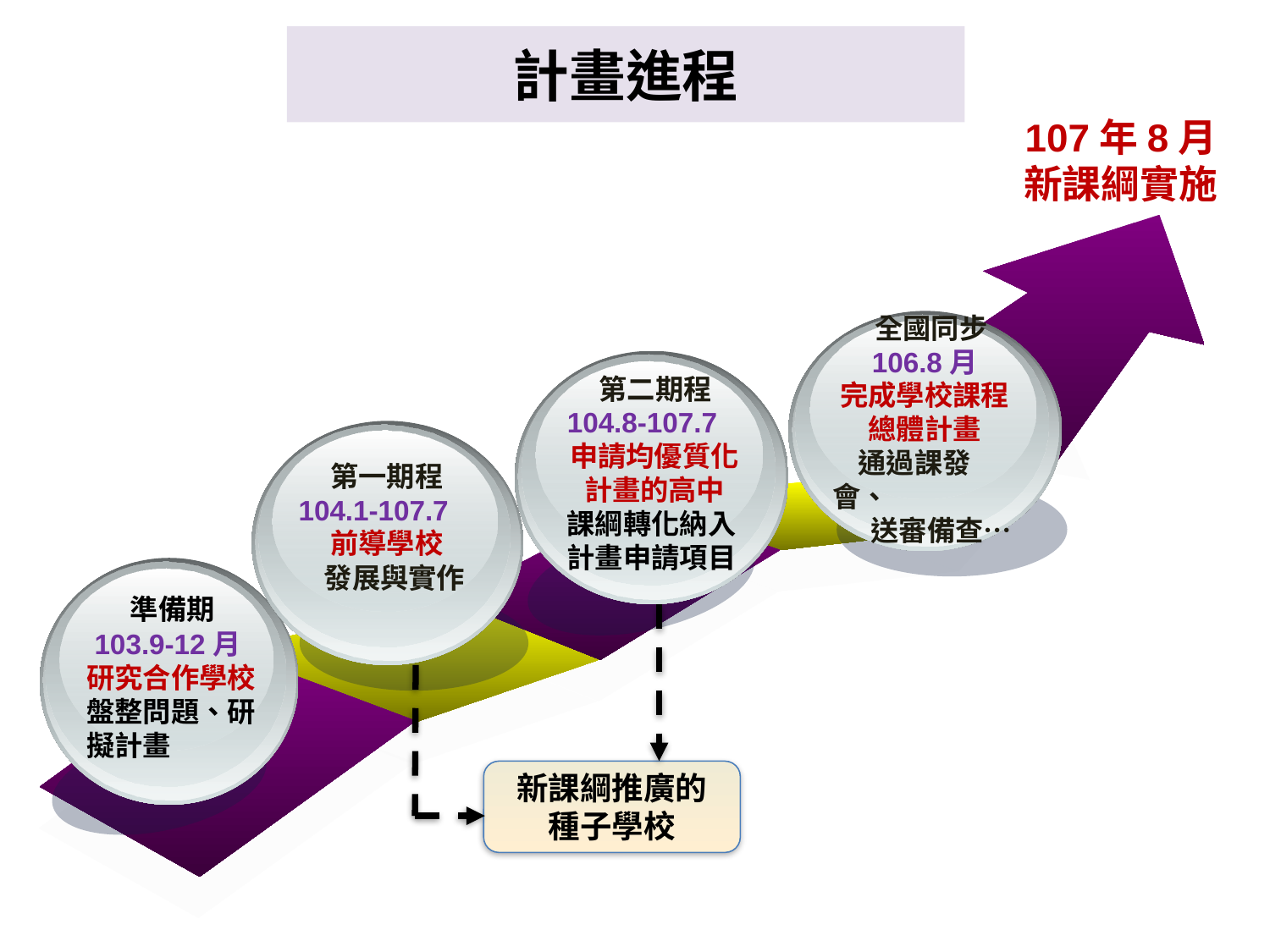

計畫進程
107年8月
新課綱實施

 全國同步
106.8月
完成學校課程總體計畫
   通過課發會、
     送審備查…

    第二期程
104.8-107.7
申請均優質化計畫的高中
課綱轉化納入計畫申請項目

    第一期程
104.1-107.7
    前導學校
   發展與實作

     準備期
 103.9-12月研究合作學校盤整問題、研擬計畫

新課綱推廣的
種子學校